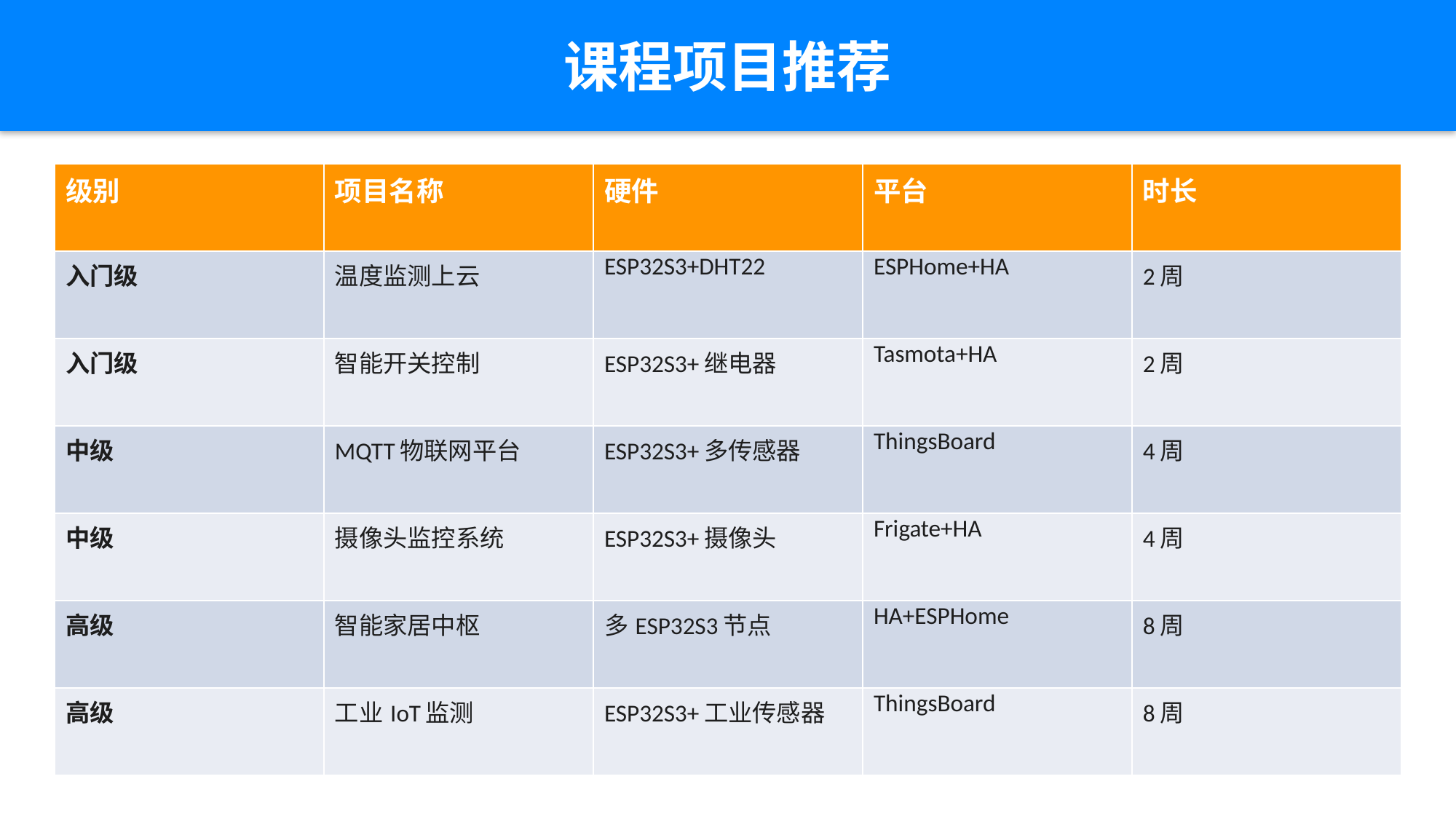

课程项目推荐
| 级别 | 项目名称 | 硬件 | 平台 | 时长 |
| --- | --- | --- | --- | --- |
| 入门级 | 温度监测上云 | ESP32S3+DHT22 | ESPHome+HA | 2周 |
| 入门级 | 智能开关控制 | ESP32S3+继电器 | Tasmota+HA | 2周 |
| 中级 | MQTT物联网平台 | ESP32S3+多传感器 | ThingsBoard | 4周 |
| 中级 | 摄像头监控系统 | ESP32S3+摄像头 | Frigate+HA | 4周 |
| 高级 | 智能家居中枢 | 多ESP32S3节点 | HA+ESPHome | 8周 |
| 高级 | 工业IoT监测 | ESP32S3+工业传感器 | ThingsBoard | 8周 |